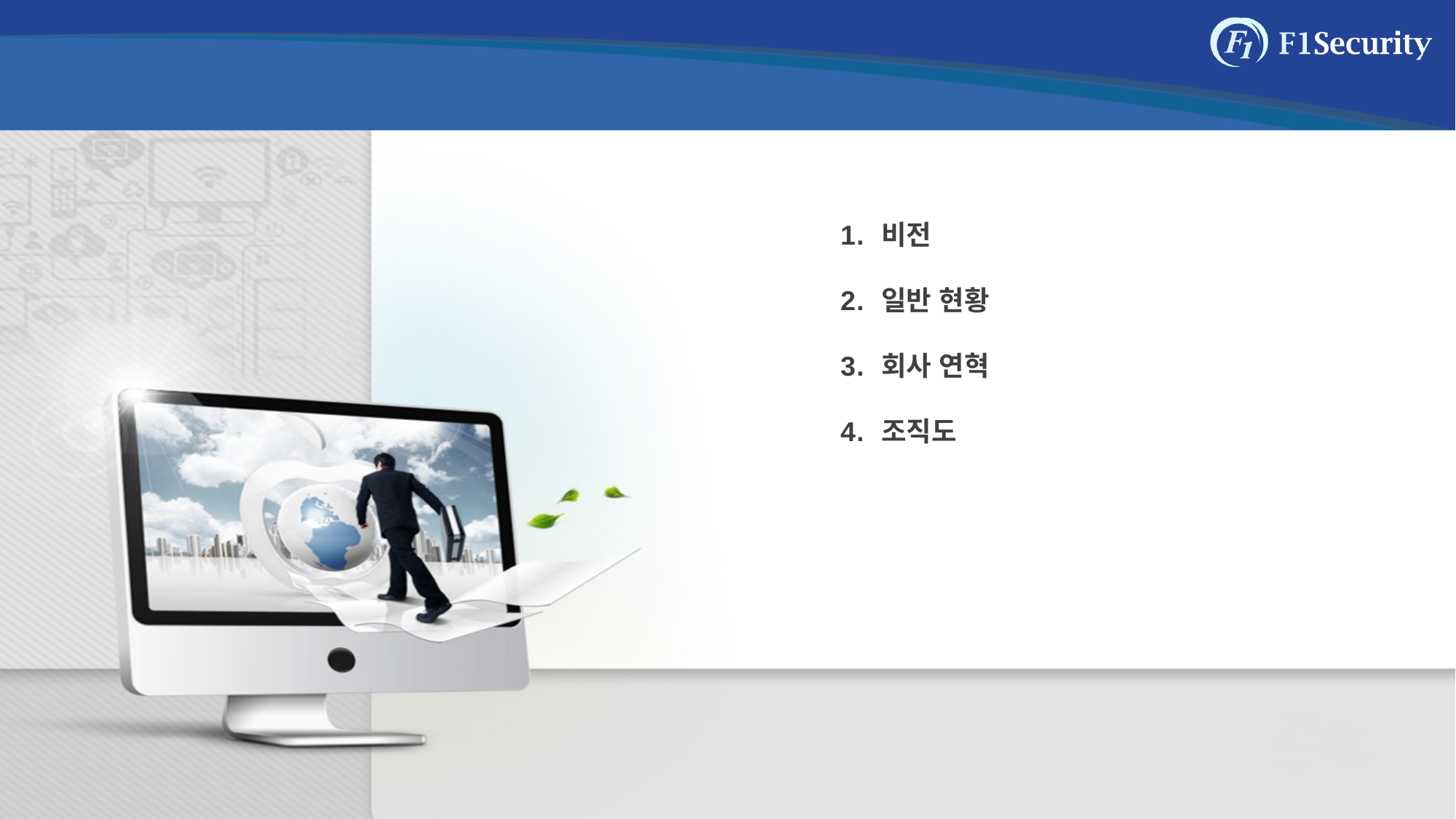

# I. 회사개요
비전
일반 현황
회사 연혁
조직도